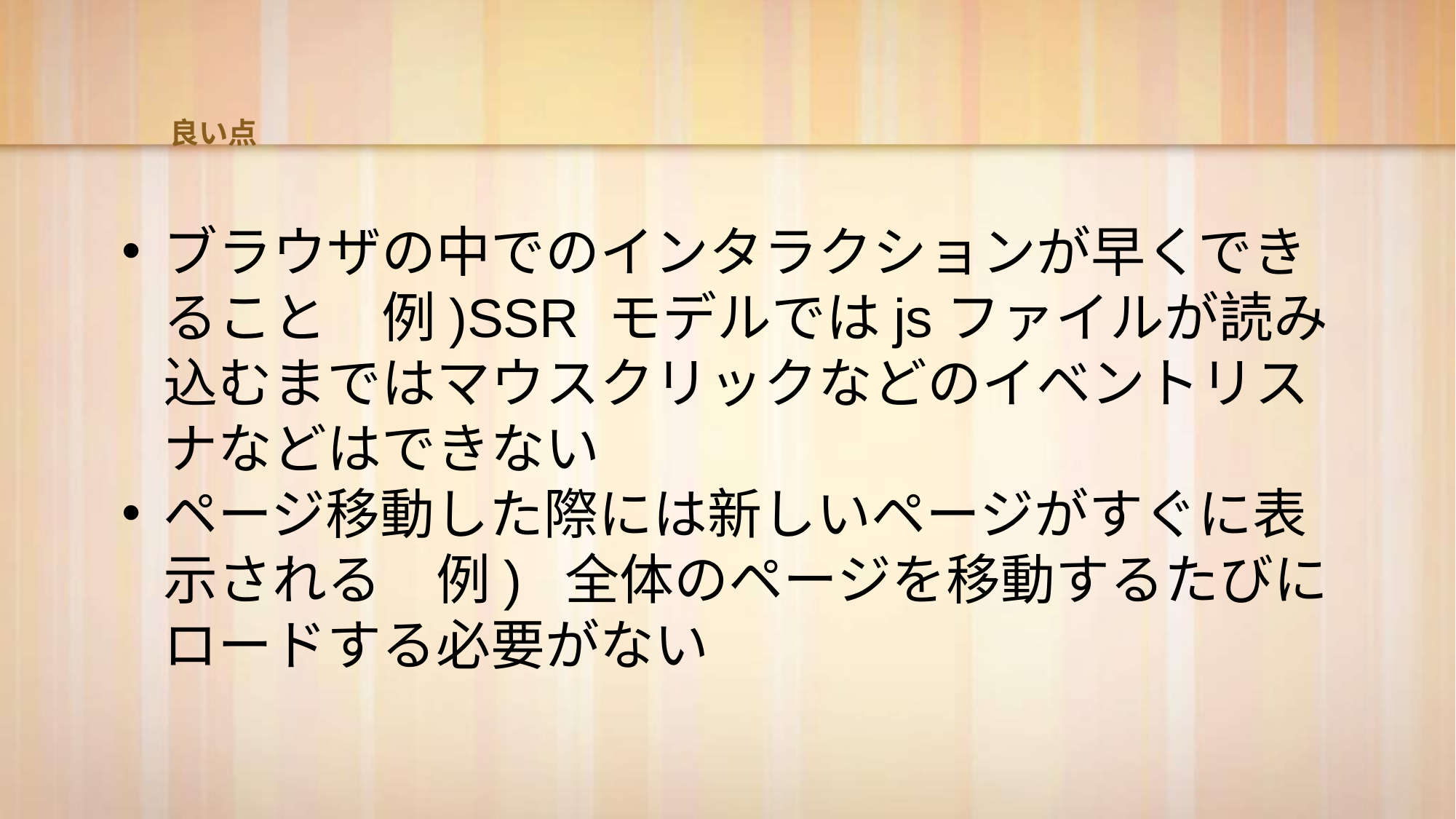

# 良い点
ブラウザの中でのインタラクションが早くできること　例)SSR モデルではjsファイルが読み込むまではマウスクリックなどのイベントリスナなどはできない
ページ移動した際には新しいページがすぐに表示される　例)  全体のページを移動するたびにロードする必要がない